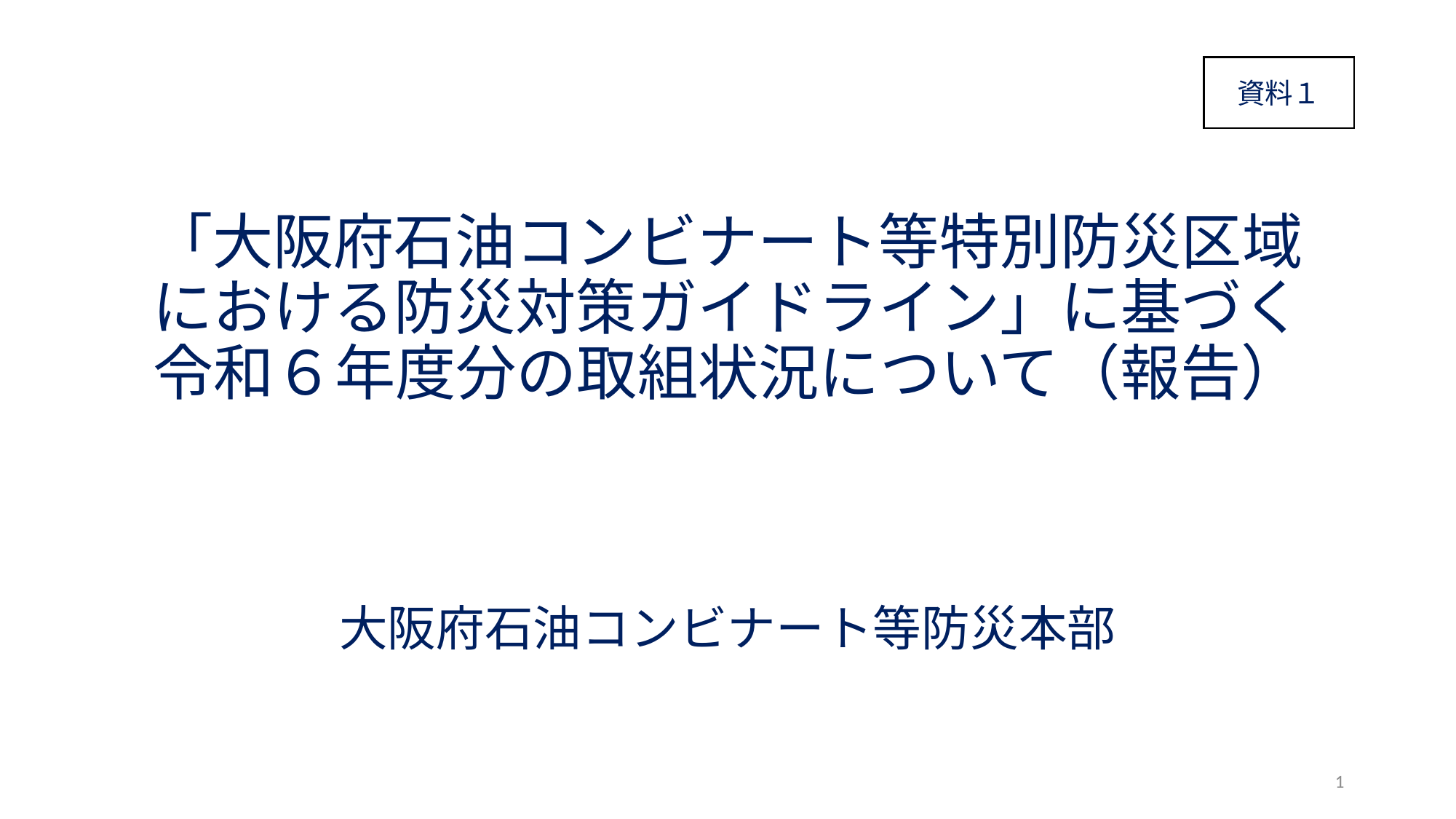

資料１
「大阪府石油コンビナート等特別防災区域
における防災対策ガイドライン」に基づく
令和６年度分の取組状況について（報告）

大阪府石油コンビナート等防災本部
1